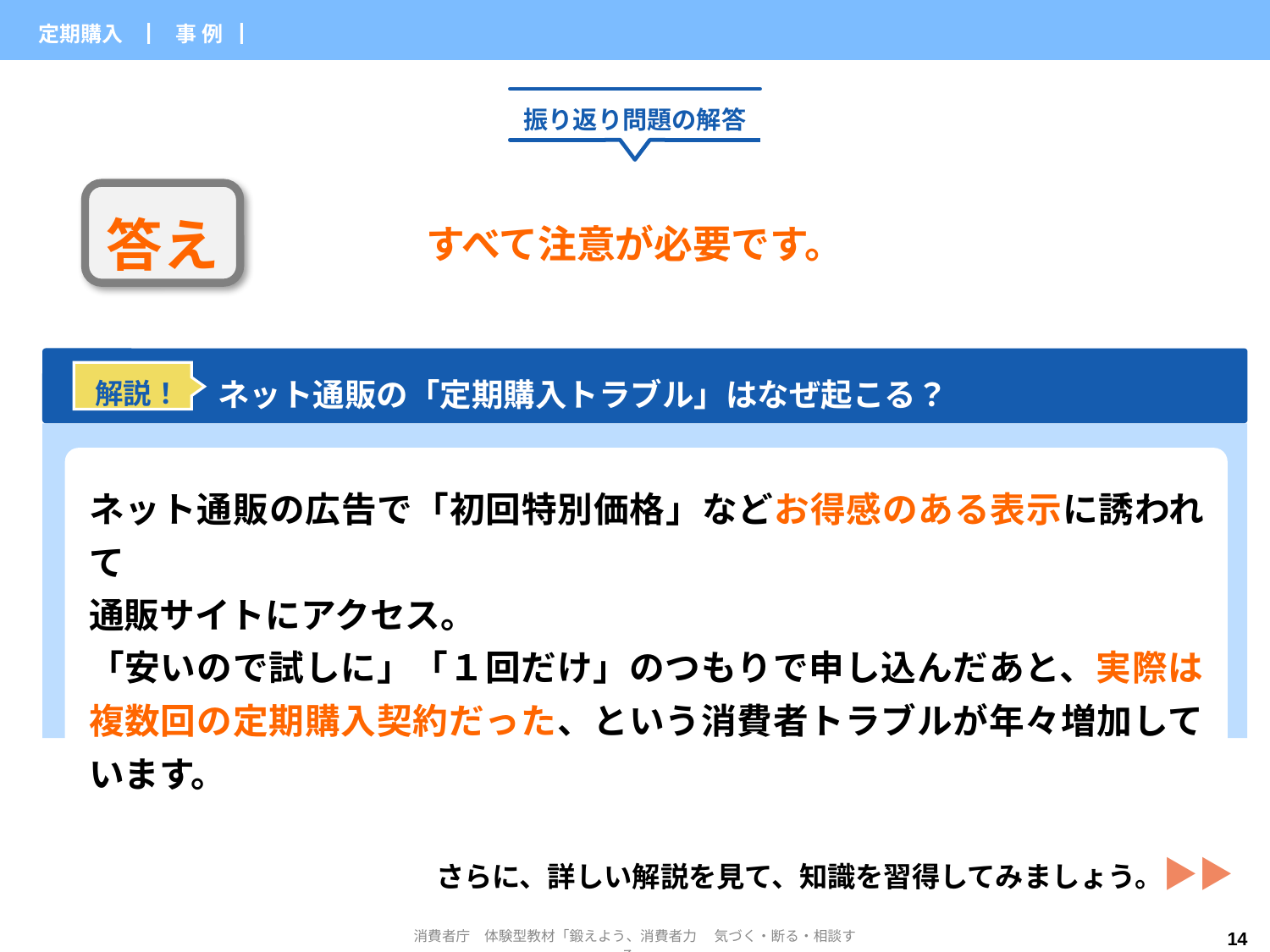

| 定期購入 | ▏事 例▕ |  |
| --- | --- | --- |
振り返り問題の解答

答え
すべて注意が必要です。

ネット通販の「定期購入トラブル」はなぜ起こる？

解説！

ネット通販の広告で「初回特別価格」などお得感のある表示に誘われて
通販サイトにアクセス。
「安いので試しに」「１回だけ」のつもりで申し込んだあと、実際は複数回の定期購入契約だった、という消費者トラブルが年々増加しています。
さらに、詳しい解説を見て、知識を習得してみましょう。▶▶